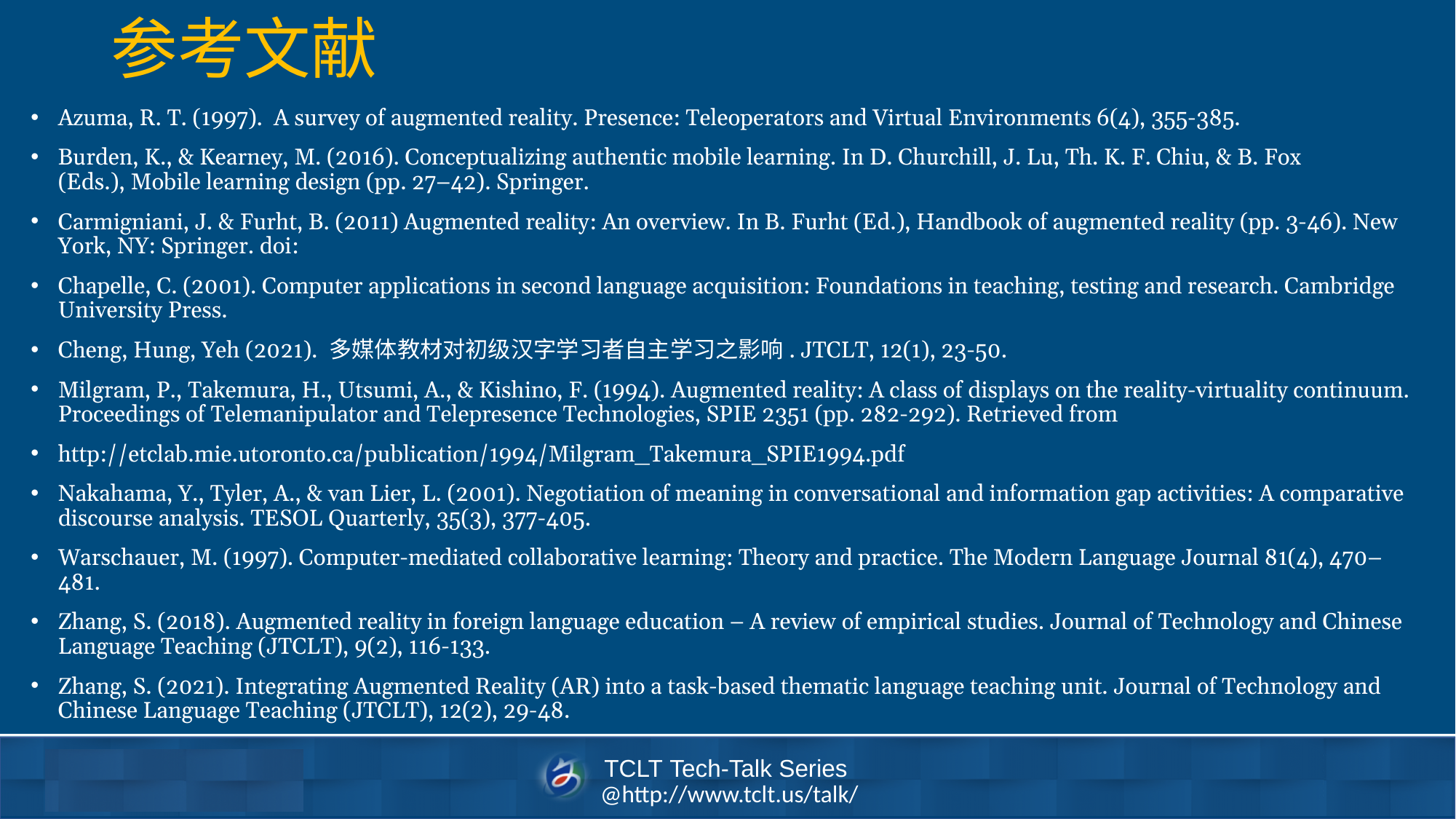

# 参考文献
Azuma, R. T. (1997).  A survey of augmented reality. Presence: Teleoperators and Virtual Environments 6(4), 355-385.
Burden, K., & Kearney, M. (2016). Conceptualizing authentic mobile learning. In D. Churchill, J. Lu, Th. K. F. Chiu, & B. Fox (Eds.), Mobile learning design (pp. 27–42). Springer.
Carmigniani, J. & Furht, B. (2011) Augmented reality: An overview. In B. Furht (Ed.), Handbook of augmented reality (pp. 3-46). New York, NY: Springer. doi:
Chapelle, C. (2001). Computer applications in second language acquisition: Foundations in teaching, testing and research. Cambridge University Press.
Cheng, Hung, Yeh (2021). 多媒体教材对初级汉字学习者自主学习之影响. JTCLT, 12(1), 23-50.
Milgram, P., Takemura, H., Utsumi, A., & Kishino, F. (1994). Augmented reality: A class of displays on the reality-virtuality continuum. Proceedings of Telemanipulator and Telepresence Technologies, SPIE 2351 (pp. 282-292). Retrieved from
http://etclab.mie.utoronto.ca/publication/1994/Milgram_Takemura_SPIE1994.pdf
Nakahama, Y., Tyler, A., & van Lier, L. (2001). Negotiation of meaning in conversational and information gap activities: A comparative discourse analysis. TESOL Quarterly, 35(3), 377-405.
Warschauer, M. (1997). Computer-mediated collaborative learning: Theory and practice. The Modern Language Journal 81(4), 470–481.
Zhang, S. (2018). Augmented reality in foreign language education – A review of empirical studies. Journal of Technology and Chinese Language Teaching (JTCLT), 9(2), 116-133.
Zhang, S. (2021). Integrating Augmented Reality (AR) into a task-based thematic language teaching unit. Journal of Technology and Chinese Language Teaching (JTCLT), 12(2), 29-48.